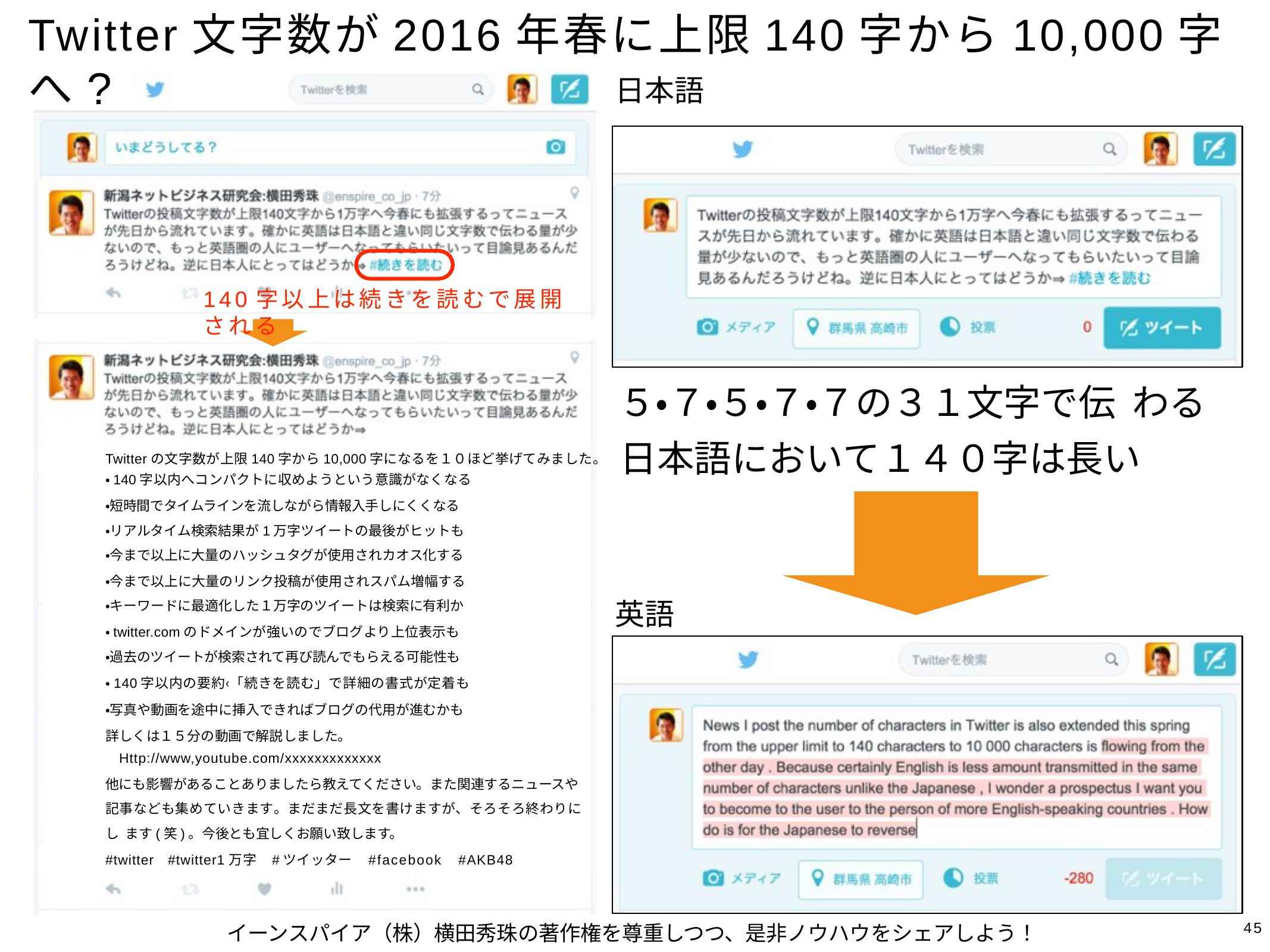

# Twitter文字数が2016年春に上限140字から10,000字へ?

日本語

140字以上は続きを読むで展開される

５・７・５・７・７の３１文字で伝  わる日本語において１４０字は長い

Twitterの文字数が上限140字から10,000字になるを１０ほど挙げてみました。
・140字以内へコンパクトに収めようという意識がなくなる
・短時間でタイムラインを流しながら情報入手しにくくなる
・リアルタイム検索結果が1万字ツイートの最後がヒットも
・今まで以上に大量のハッシュタグが使用されカオス化する
・今まで以上に大量のリンク投稿が使用されスパム増幅する
・キーワードに最適化した１万字のツイートは検索に有利か
・twitter.comのドメインが強いのでブログより上位表示も
・過去のツイートが検索されて再び読んでもらえる可能性も
・140字以内の要約‹「続きを読む」で詳細の書式が定着も
・写真や動画を途中に挿入できればブログの代用が進むかも  詳しくは１５分の動画で解説しました。
Http://www,youtube.com/xxxxxxxxxxxxx
他にも影響があることありましたら教えてください。また関連するニュースや  記事なども集めていきます。まだまだ長文を書けますが、そろそろ終わりにし  ます(笑)。今後とも宜しくお願い致します。
#twitter   #twitter1万字   #ツイッター    #facebook   #AKB48

英語

45
イーンスパイア（株）横田秀珠の著作権を尊重しつつ、是非ノウハウをシェアしよう！